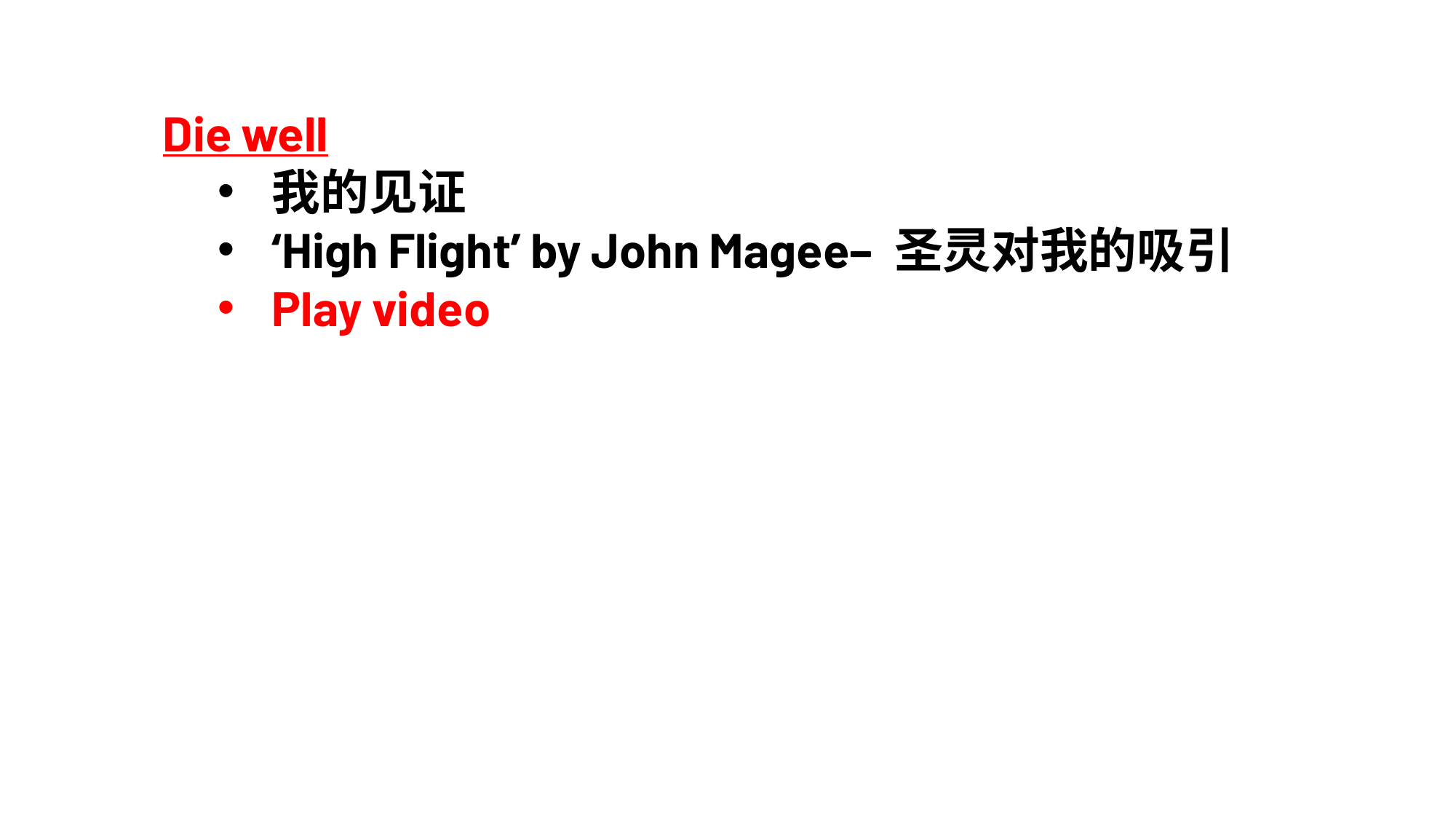

Die well
我的见证
‘High Flight’ by John Magee– 圣灵对我的吸引
Play video